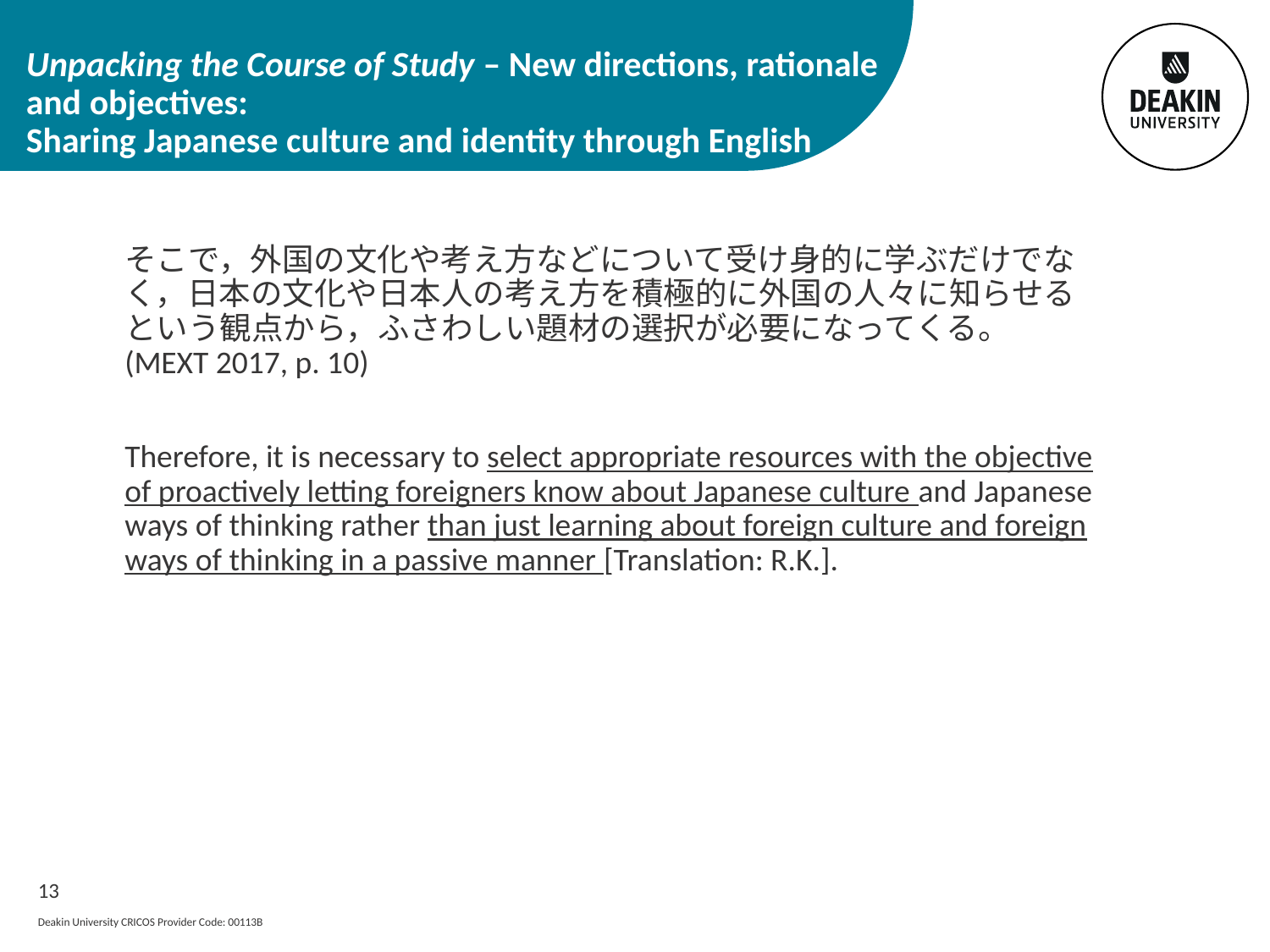

# Unpacking the Course of Study – New directions, rationale and objectives: Sharing Japanese culture and identity through English
そこで，外国の文化や考え方などについて受け身的に学ぶだけでなく，日本の文化や日本人の考え方を積極的に外国の人々に知らせるという観点から，ふさわしい題材の選択が必要になってくる。(MEXT 2017, p. 10)
Therefore, it is necessary to select appropriate resources with the objective of proactively letting foreigners know about Japanese culture and Japanese ways of thinking rather than just learning about foreign culture and foreign ways of thinking in a passive manner [Translation: R.K.].
13
Deakin University CRICOS Provider Code: 00113B